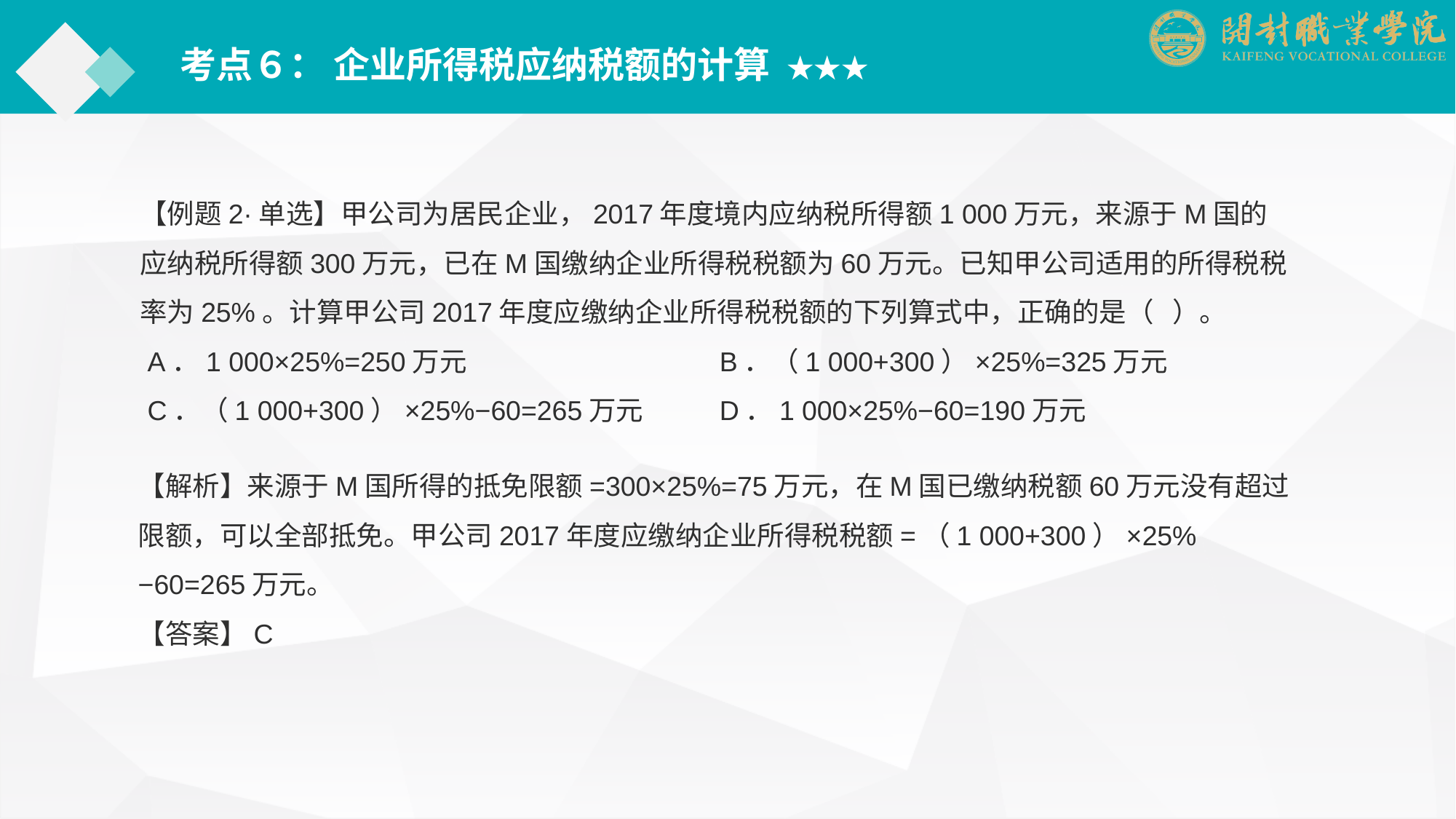

考点６： 企业所得税应纳税额的计算  ★★★
【例题2·单选】甲公司为居民企业，2017年度境内应纳税所得额1 000万元，来源于M国的应纳税所得额300万元，已在M国缴纳企业所得税税额为60万元。已知甲公司适用的所得税税率为25%。计算甲公司2017年度应缴纳企业所得税税额的下列算式中，正确的是（   ）。
 A．1 000×25%=250万元			　B．（1 000+300）×25%=325万元
 C．（1 000+300）×25%−60=265万元	　D．1 000×25%−60=190万元
【解析】来源于M国所得的抵免限额=300×25%=75万元，在M国已缴纳税额60万元没有超过限额，可以全部抵免。甲公司2017年度应缴纳企业所得税税额=（1 000+300）×25%−60=265万元。
【答案】C